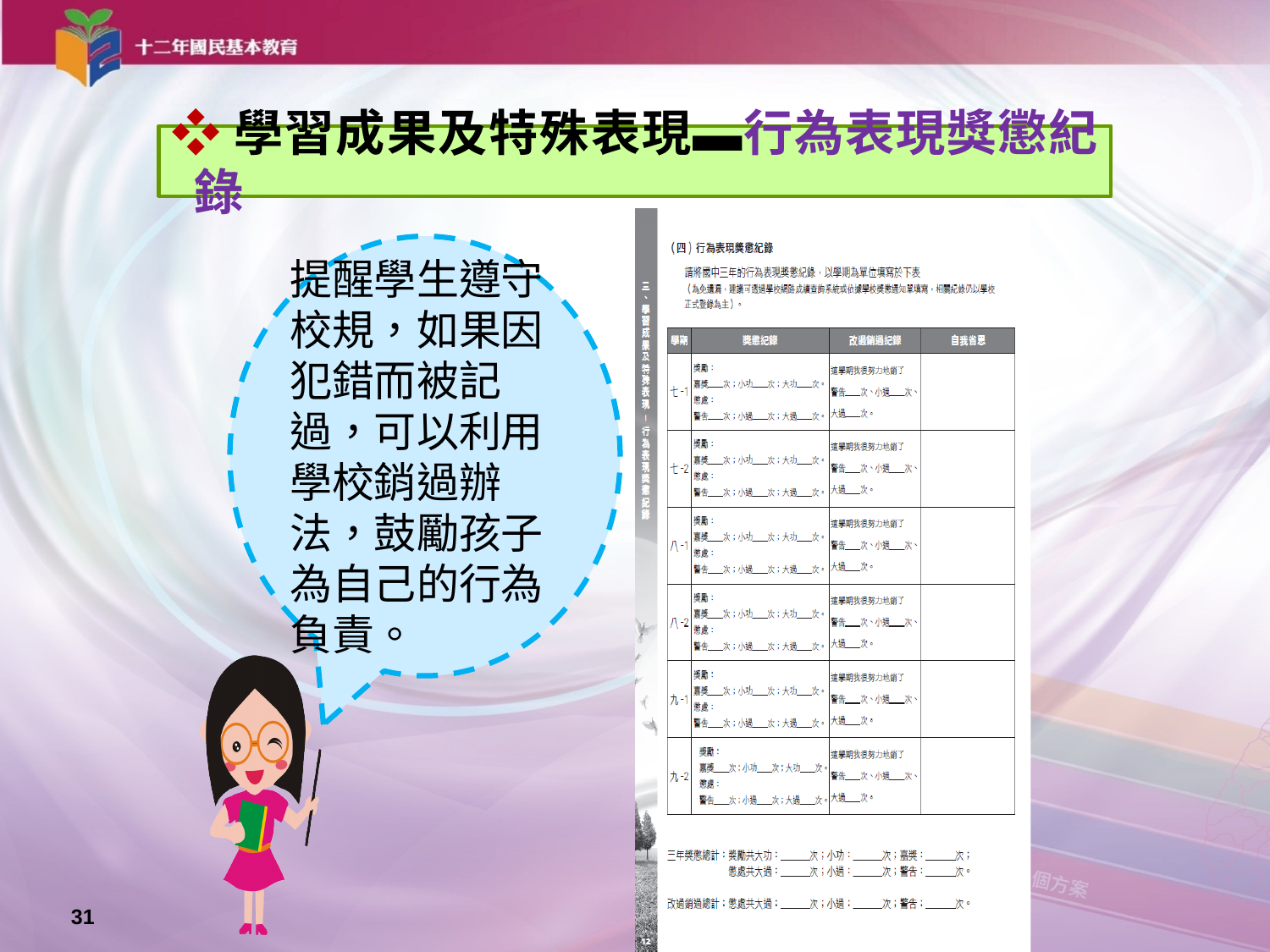

❖學習成果及特殊表現▬行為表現獎懲紀錄

提醒學生遵守校規，如果因犯錯而被記過，可以利用學校銷過辦法，鼓勵孩子為自己的行為負責。

31